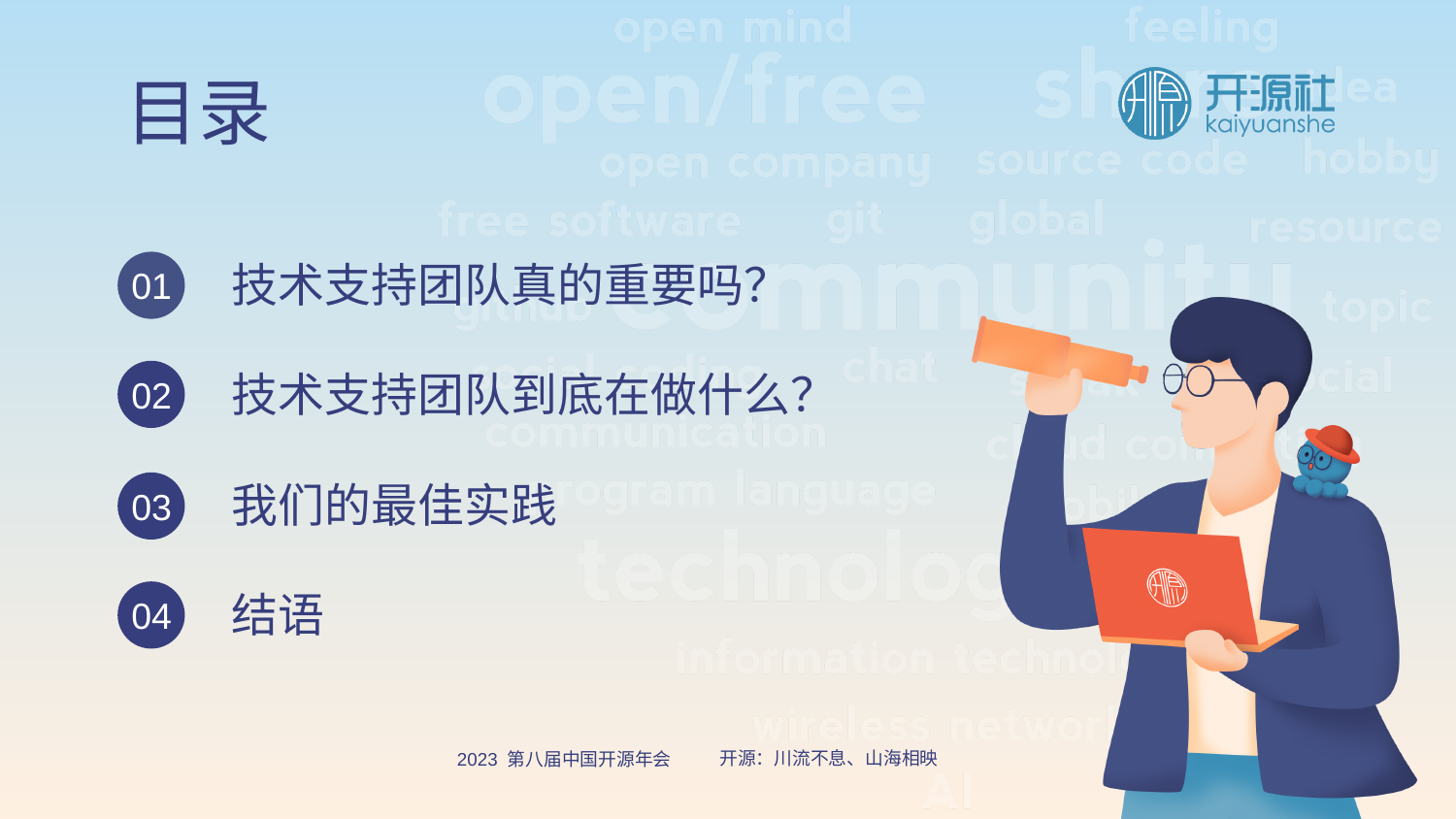

目录

技术支持团队真的重要吗？

01

技术支持团队到底在做什么？
02

我们的最佳实践

03

结语
04